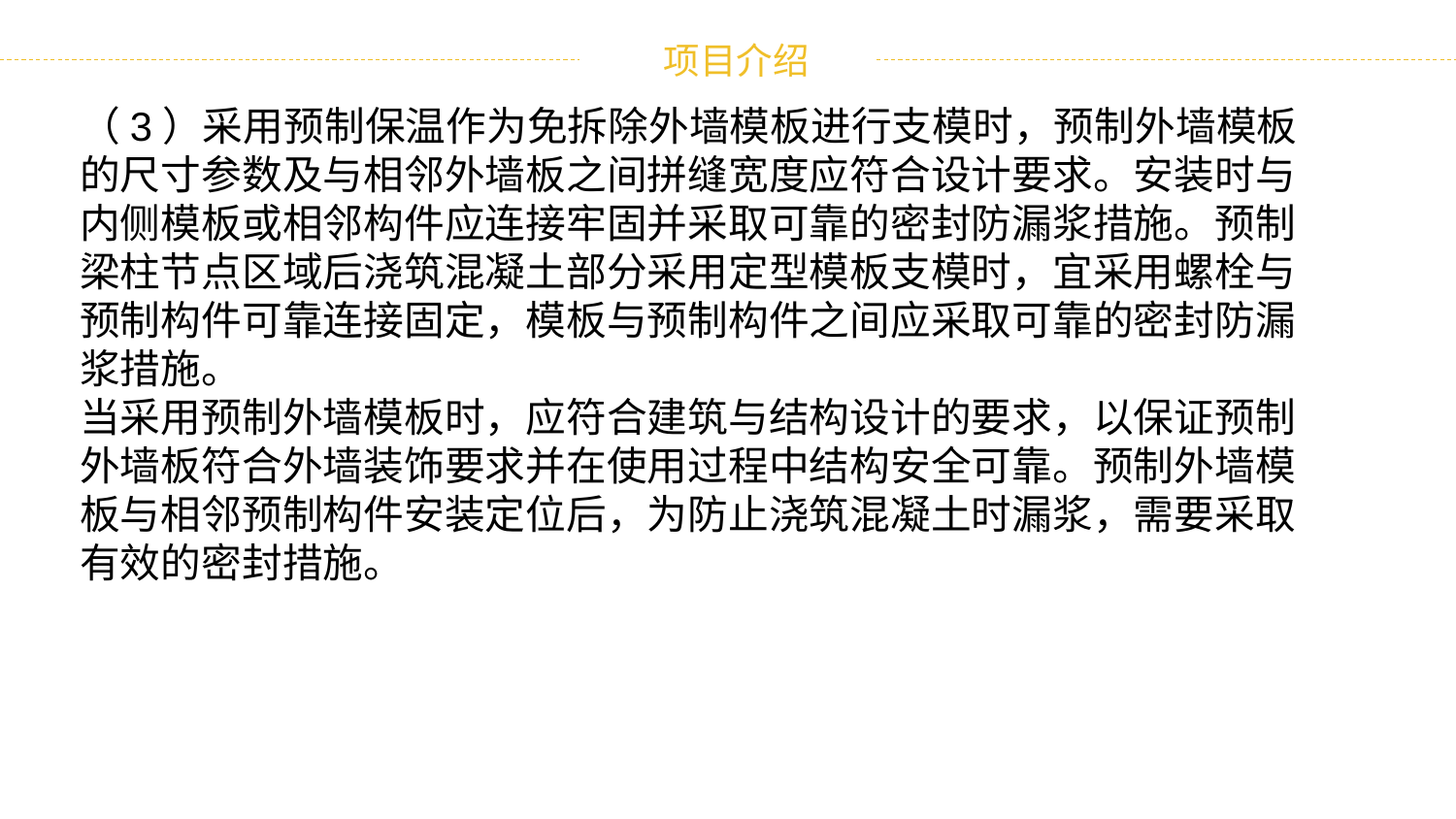

（3）采用预制保温作为免拆除外墙模板进行支模时，预制外墙模板的尺寸参数及与相邻外墙板之间拼缝宽度应符合设计要求。安装时与内侧模板或相邻构件应连接牢固并采取可靠的密封防漏浆措施。预制梁柱节点区域后浇筑混凝土部分采用定型模板支模时，宜采用螺栓与预制构件可靠连接固定，模板与预制构件之间应采取可靠的密封防漏浆措施。
当采用预制外墙模板时，应符合建筑与结构设计的要求，以保证预制外墙板符合外墙装饰要求并在使用过程中结构安全可靠。预制外墙模板与相邻预制构件安装定位后，为防止浇筑混凝土时漏浆，需要采取有效的密封措施。